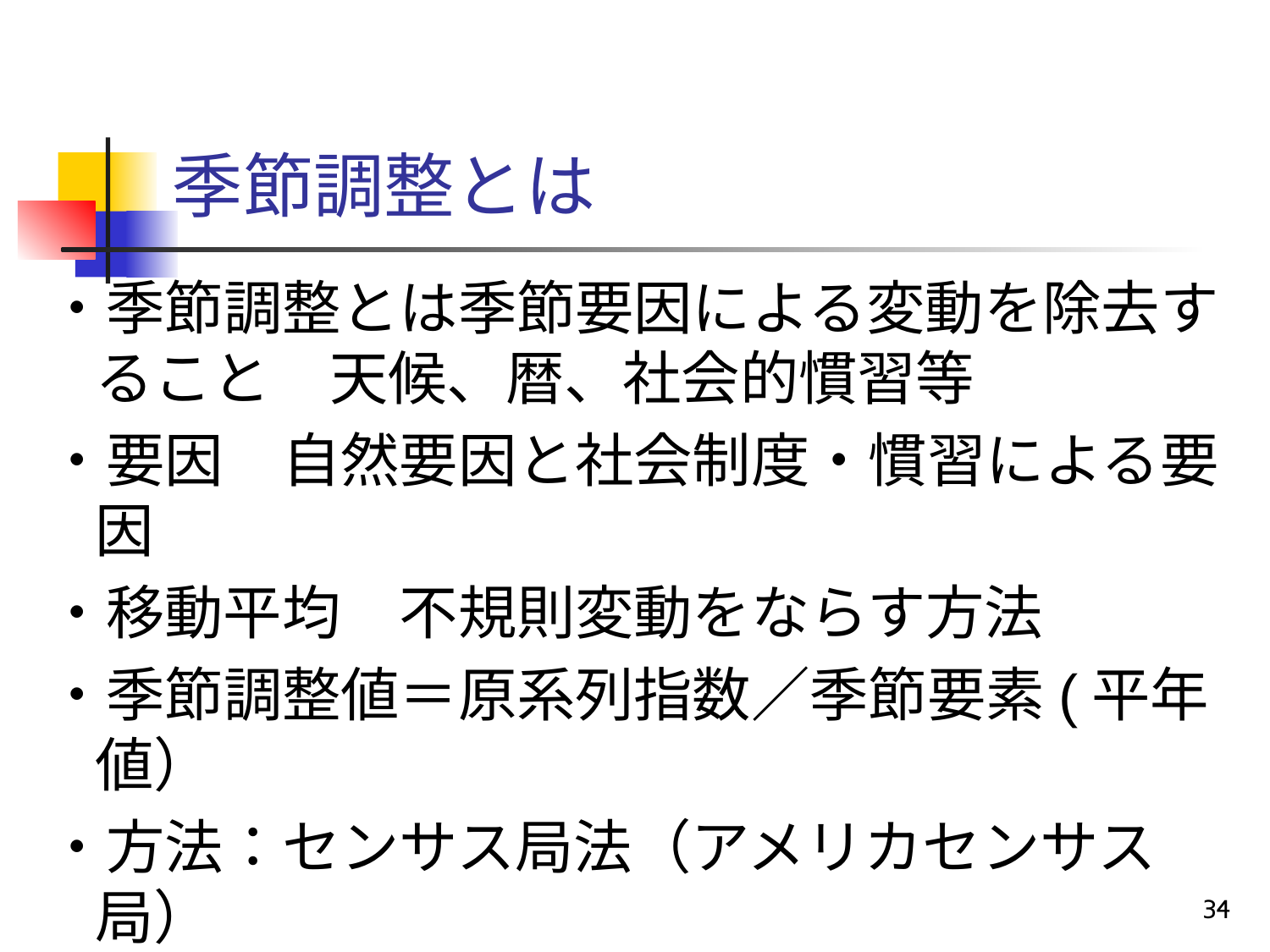

# 季節調整とは
・季節調整とは季節要因による変動を除去すること　天候、暦、社会的慣習等
・要因　自然要因と社会制度・慣習による要因
・移動平均　不規則変動をならす方法
・季節調整値＝原系列指数／季節要素(平年値）
・方法：センサス局法（アメリカセンサス局）
　官庁統計：X-12ARIMAを利用、統計審議会経済指標部会勧告（1979年9月）
34